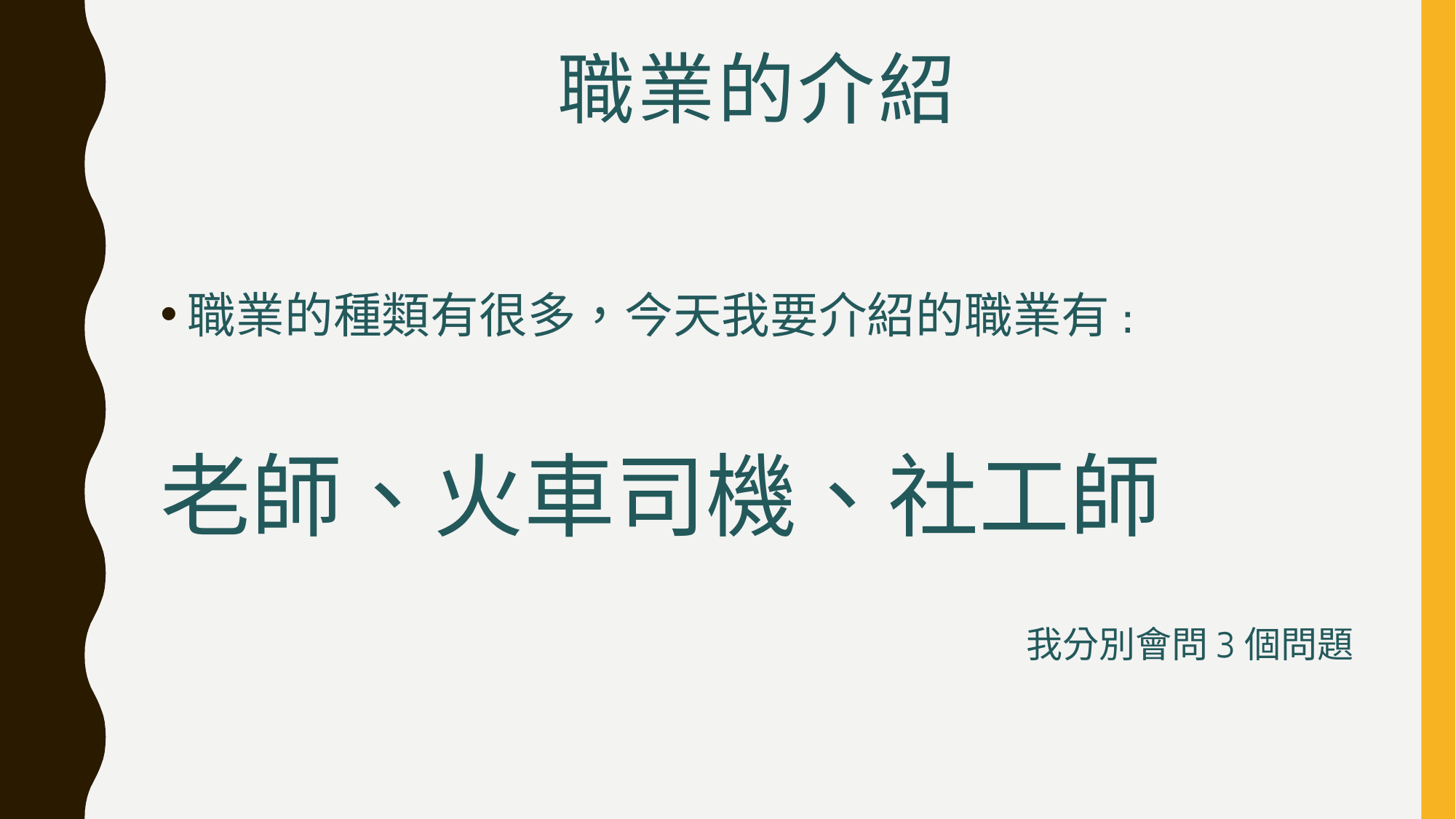

# 職業的介紹
職業的種類有很多，今天我要介紹的職業有:

老師、火車司機、社工師

我分別會問3個問題